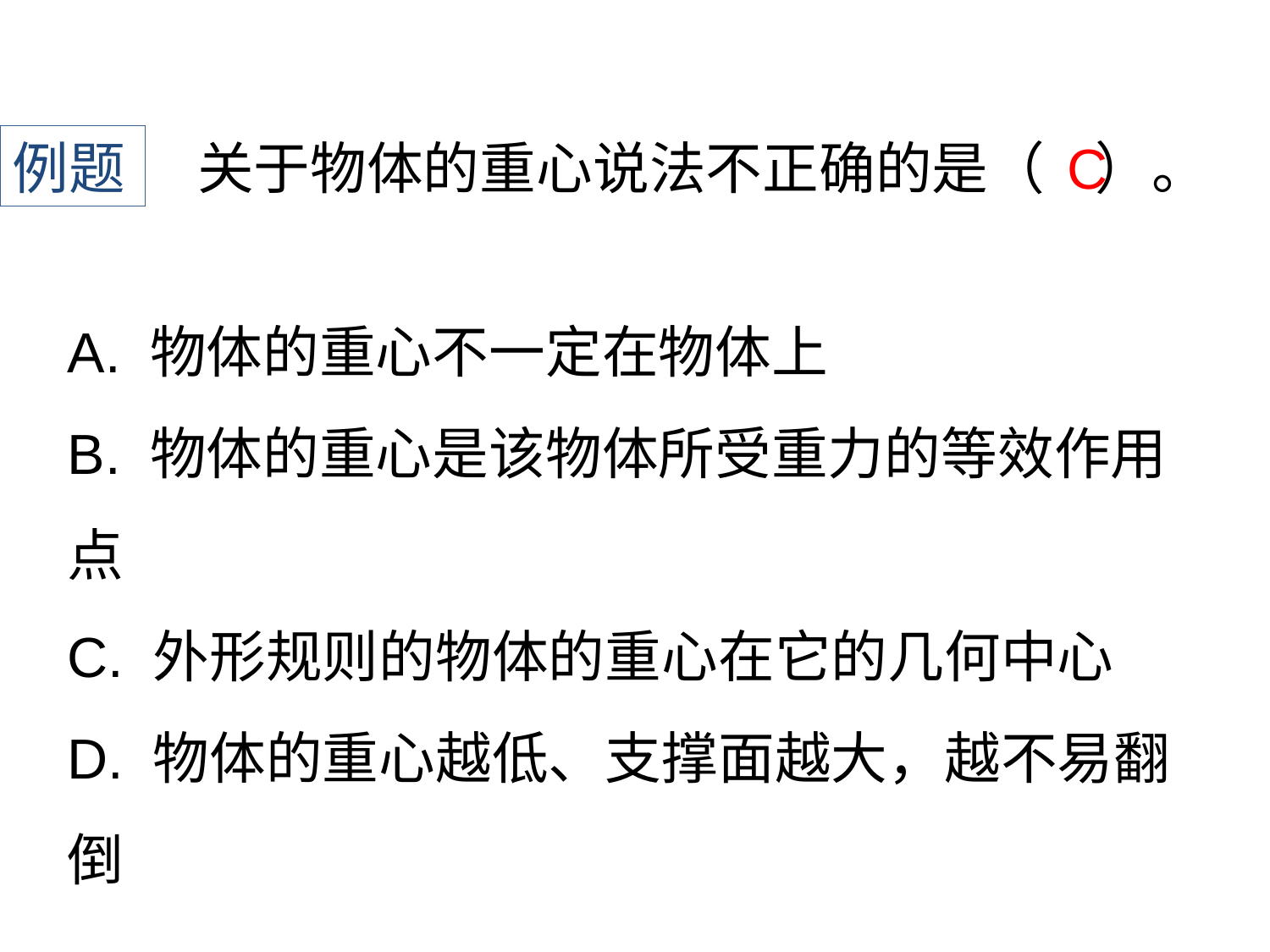

例题
关于物体的重心说法不正确的是（    ）。
C
A. 物体的重心不一定在物体上
B. 物体的重心是该物体所受重力的等效作用点
C. 外形规则的物体的重心在它的几何中心
D. 物体的重心越低、支撑面越大，越不易翻倒